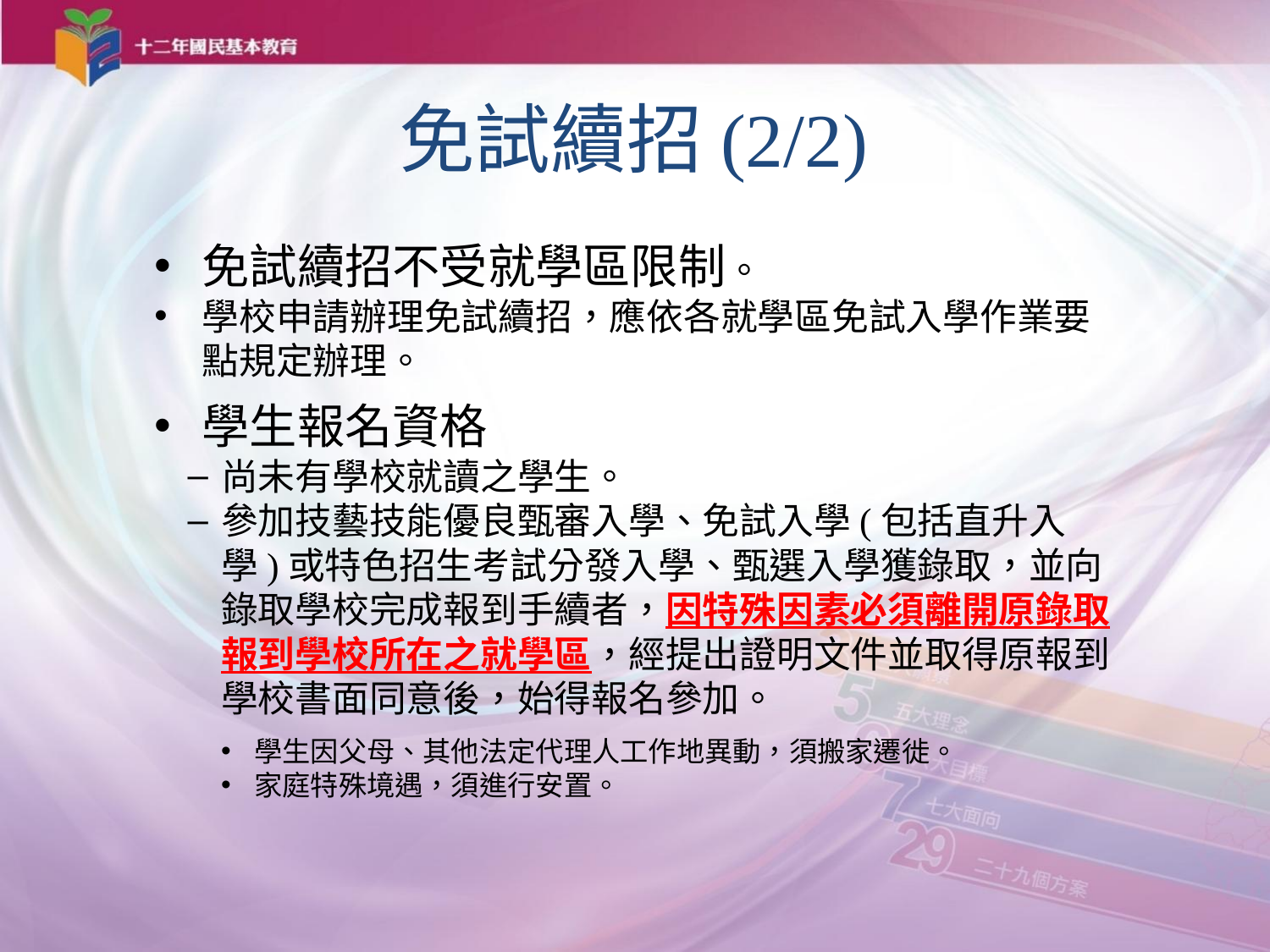

# 免試續招(2/2)
免試續招不受就學區限制。
學校申請辦理免試續招，應依各就學區免試入學作業要點規定辦理。
學生報名資格
尚未有學校就讀之學生。
參加技藝技能優良甄審入學、免試入學(包括直升入學)或特色招生考試分發入學、甄選入學獲錄取，並向錄取學校完成報到手續者，因特殊因素必須離開原錄取報到學校所在之就學區，經提出證明文件並取得原報到學校書面同意後，始得報名參加。
學生因父母、其他法定代理人工作地異動，須搬家遷徙。
家庭特殊境遇，須進行安置。